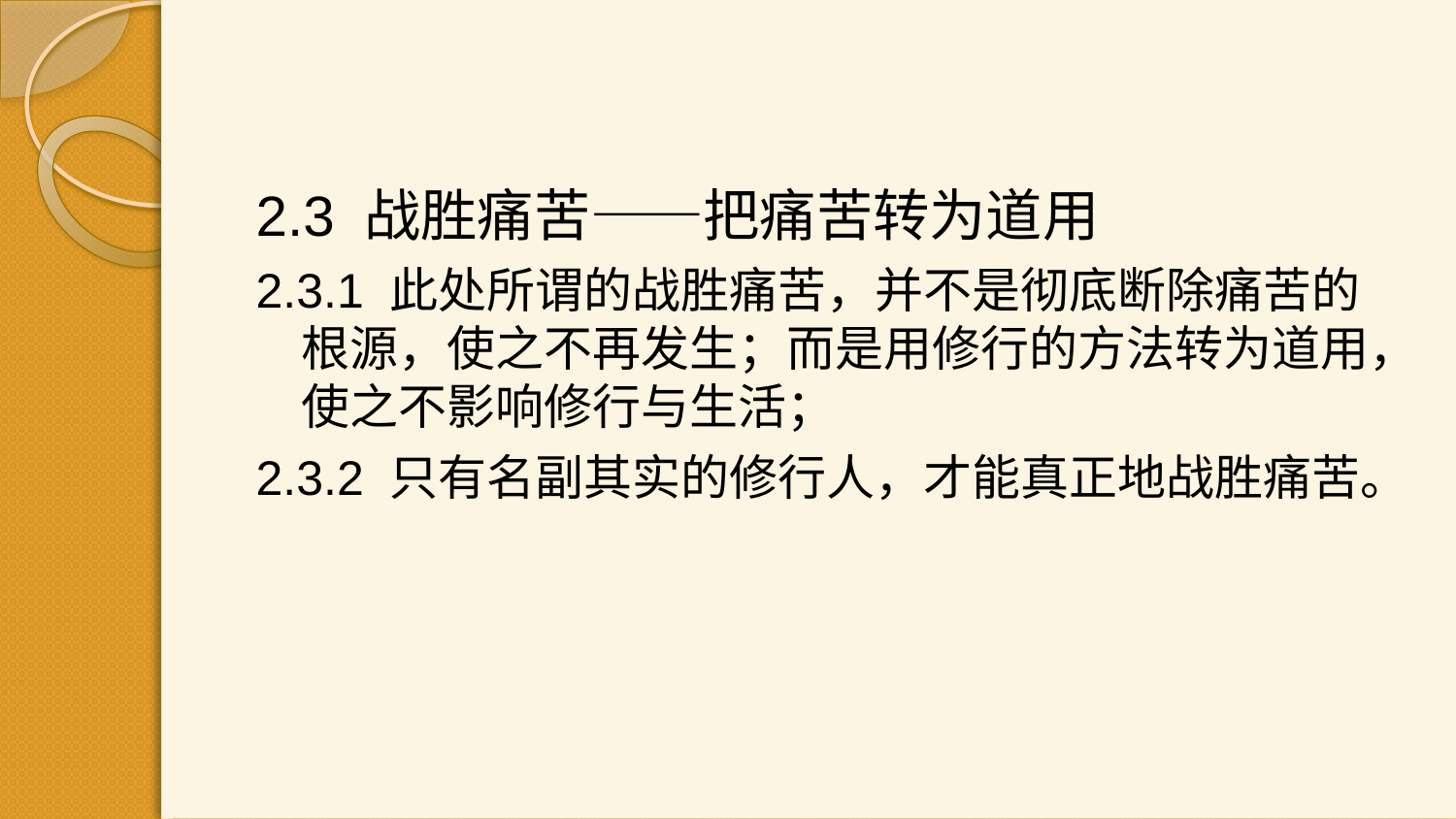

#
2.3 战胜痛苦——把痛苦转为道用
2.3.1 此处所谓的战胜痛苦，并不是彻底断除痛苦的根源，使之不再发生；而是用修行的方法转为道用，使之不影响修行与生活；
2.3.2 只有名副其实的修行人，才能真正地战胜痛苦。